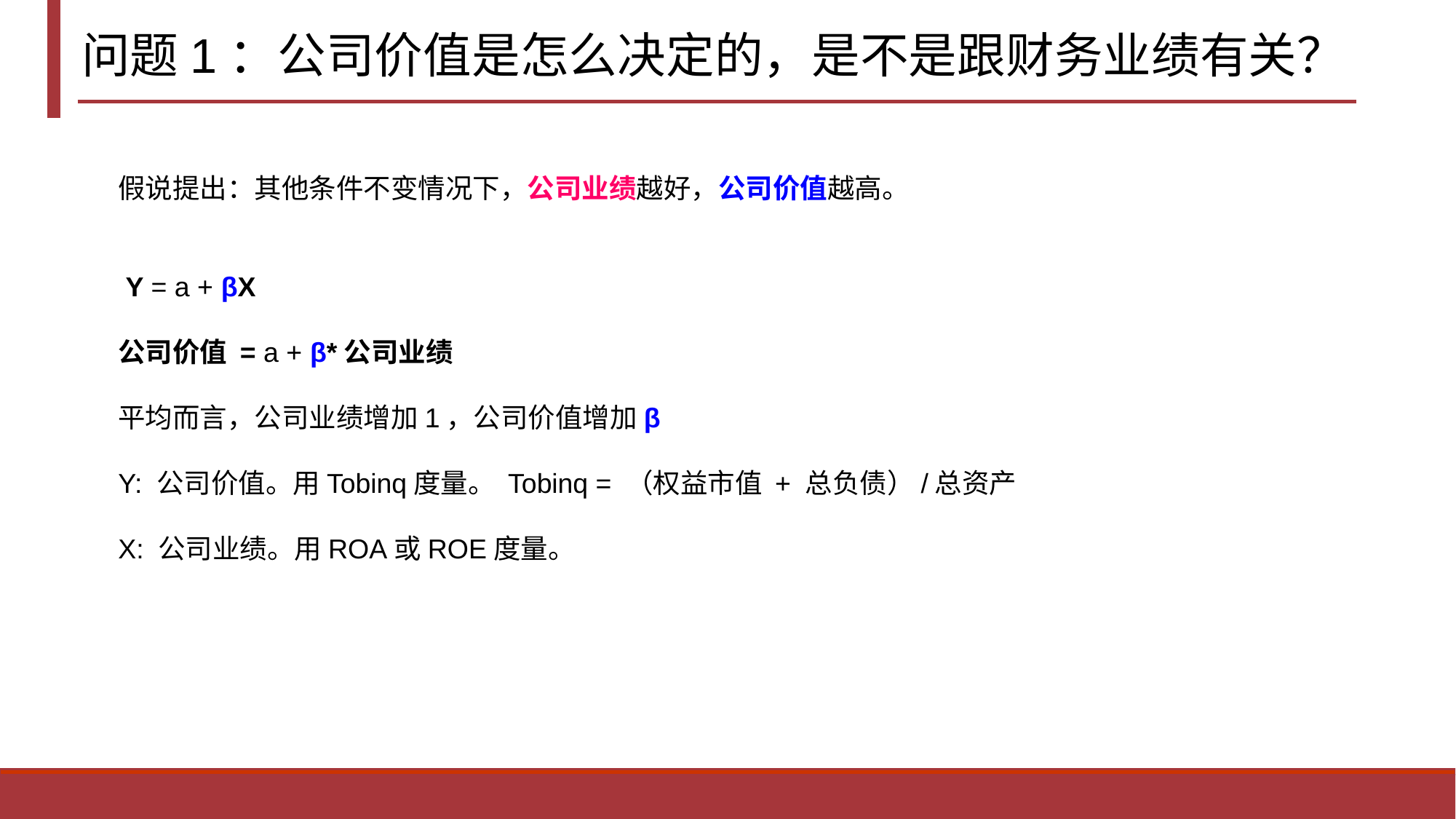

问题1：公司价值是怎么决定的，是不是跟财务业绩有关？
假说提出：其他条件不变情况下，公司业绩越好，公司价值越高。

 Y = a + βX

公司价值 = a + β*公司业绩

平均而言，公司业绩增加1，公司价值增加β

Y: 公司价值。用Tobinq度量。 Tobinq = （权益市值 + 总负债）/总资产

X: 公司业绩。用ROA或ROE度量。